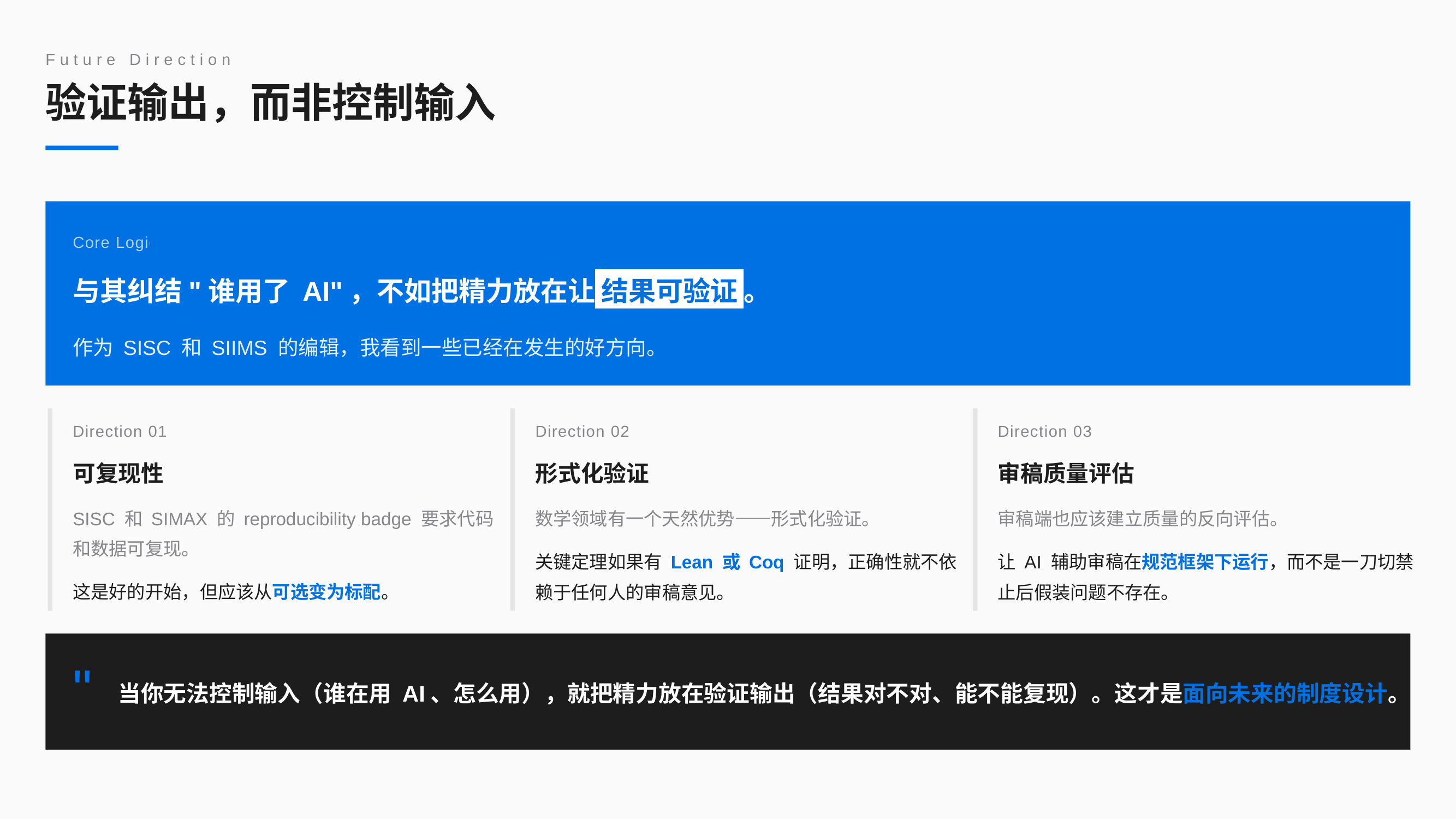

Future Direction
验证输出，而非控制输入

Core Logic
与其纠结"谁用了 AI"，不如把精力放在让 结果可验证 。
作为 SISC 和 SIIMS 的编辑，我看到一些已经在发生的好方向。

Direction 01
Direction 02
Direction 03
可复现性
形式化验证
审稿质量评估
SISC 和 SIMAX 的 reproducibility badge 要求代码和数据可复现。
数学领域有一个天然优势——形式化验证。
审稿端也应该建立质量的反向评估。
关键定理如果有 Lean 或 Coq 证明，正确性就不依赖于任何人的审稿意见。
让 AI 辅助审稿在规范框架下运行，而不是一刀切禁止后假装问题不存在。
这是好的开始，但应该从可选变为标配。

当你无法控制输入（谁在用 AI、怎么用），就把精力放在验证输出（结果对不对、能不能复现）。这才是面向未来的制度设计。
"